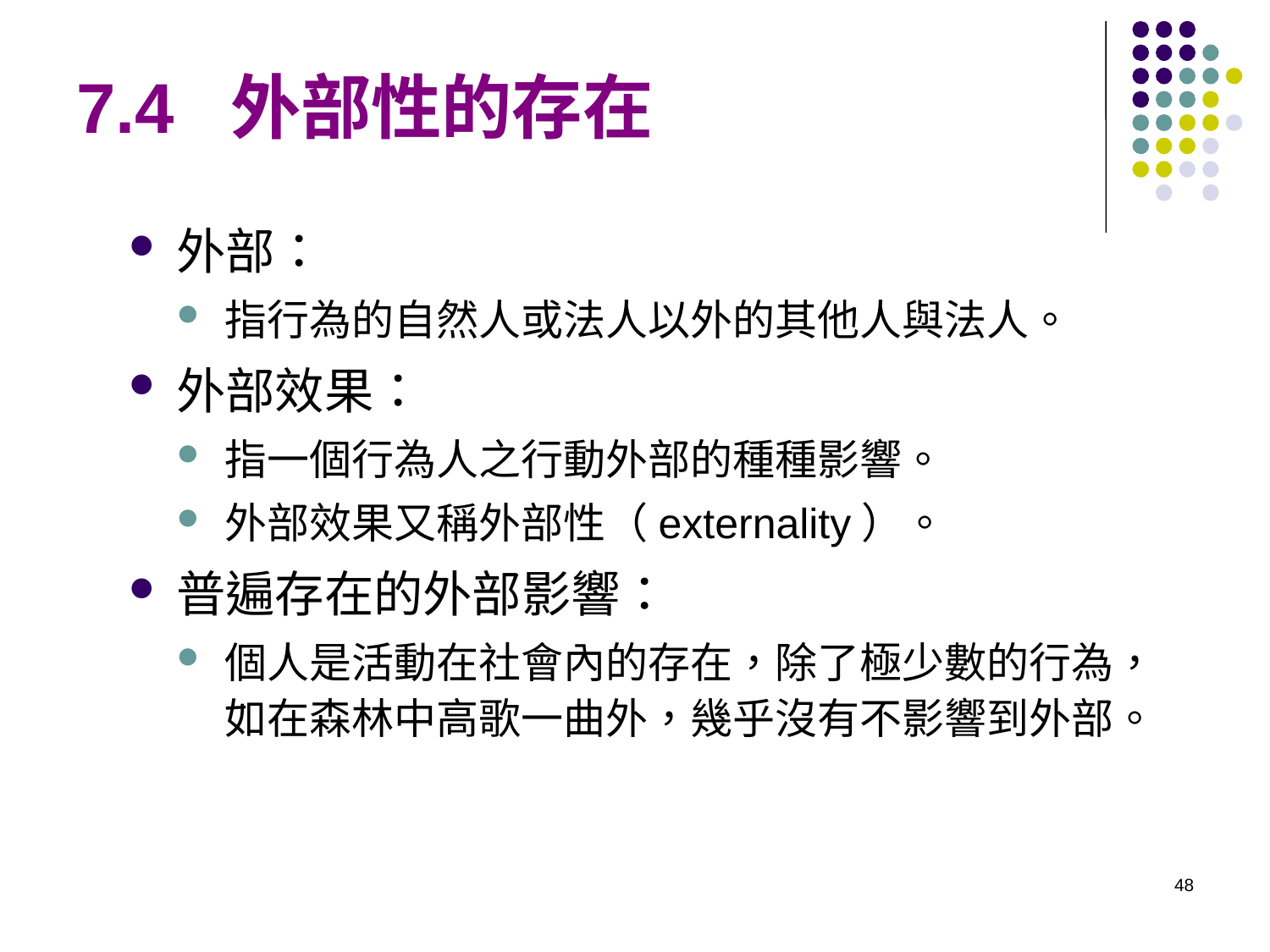

# 7.4  外部性的存在
外部：
指行為的自然人或法人以外的其他人與法人。
外部效果：
指一個行為人之行動外部的種種影響。
外部效果又稱外部性（externality）。
普遍存在的外部影響：
個人是活動在社會內的存在，除了極少數的行為，如在森林中高歌一曲外，幾乎沒有不影響到外部。
48